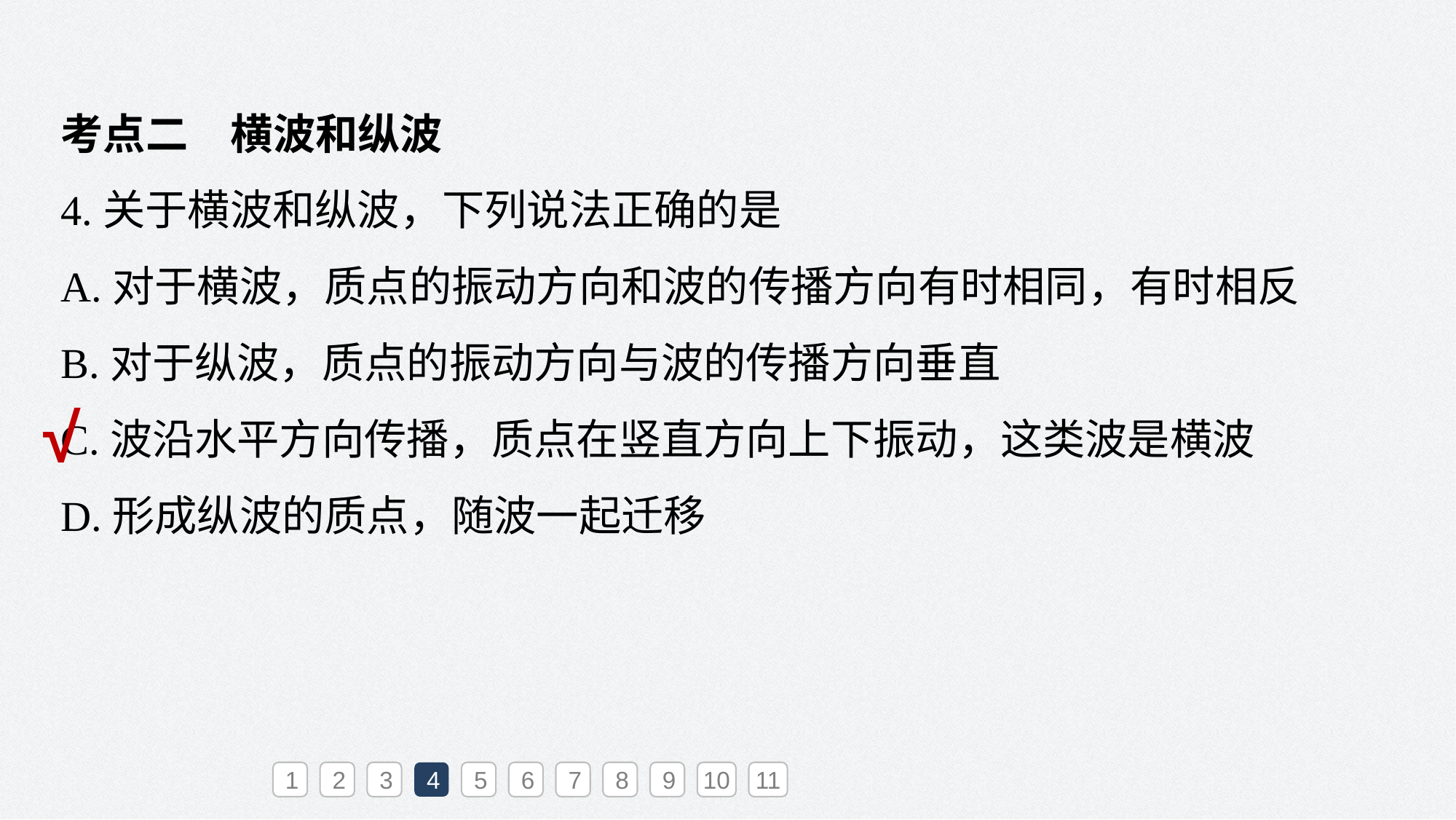

考点二　横波和纵波
4.关于横波和纵波，下列说法正确的是
A.对于横波，质点的振动方向和波的传播方向有时相同，有时相反
B.对于纵波，质点的振动方向与波的传播方向垂直
C.波沿水平方向传播，质点在竖直方向上下振动，这类波是横波
D.形成纵波的质点，随波一起迁移
√
1
2
3
4
5
6
7
8
9
10
11